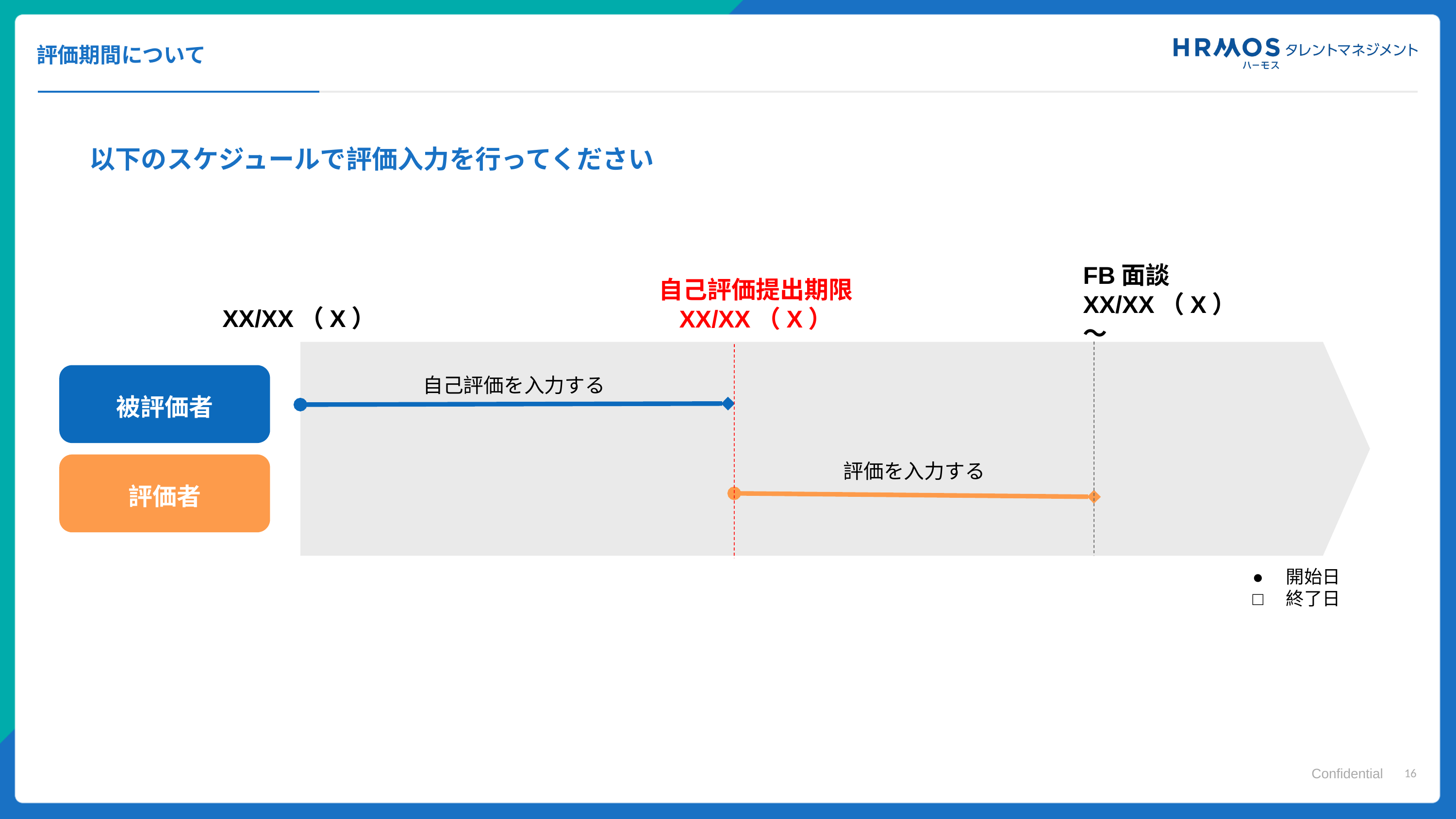

評価期間について
以下のスケジュールで評価入力を行ってください
自己評価提出期限
XX/XX（X）
FB面談
XX/XX（X）〜
XX/XX（X）

被評価者
自己評価を入力する
評価を入力する
評価者
●　開始日
□　終了日
16